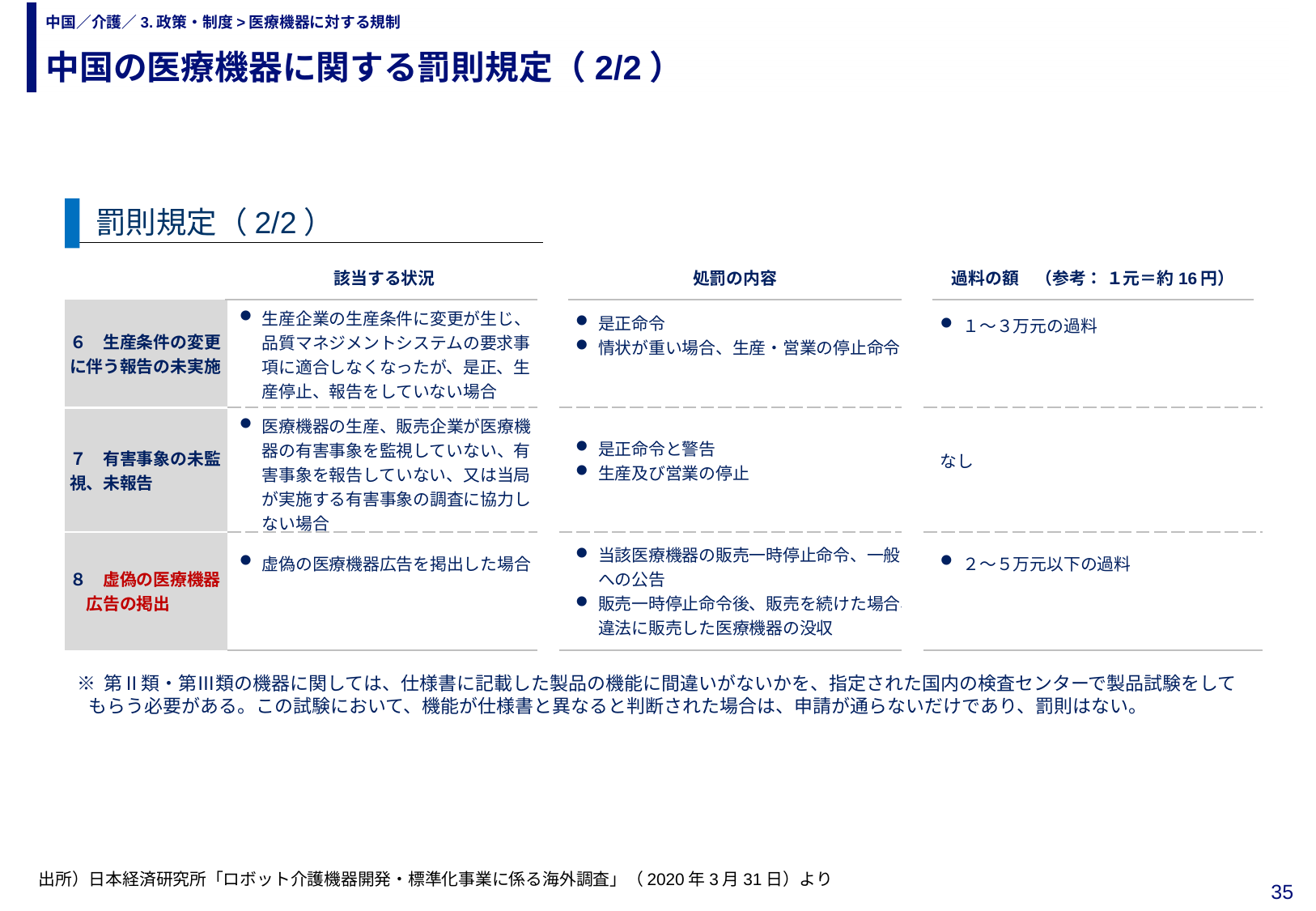

中国の医療機器に関する罰則規定（2/2）
# 中国／介護／3.政策・制度>医療機器に対する規制
罰則規定（2/2）

|  | 該当する状況 |  | 処罰の内容 |  | 過料の額　（参考： １元＝約16円） |
| --- | --- | --- | --- | --- | --- |
| ６　生産条件の変更に伴う報告の未実施 | 生産企業の生産条件に変更が生じ、品質マネジメントシステムの要求事項に適合しなくなったが、是正、生産停止、報告をしていない場合 |  | 是正命令 情状が重い場合、生産・営業の停止命令 |  | １～３万元の過料 |
| ７　有害事象の未監視、未報告 | 医療機器の生産、販売企業が医療機器の有害事象を監視していない、有害事象を報告していない、又は当局が実施する有害事象の調査に協力しない場合 |  | 是正命令と警告 生産及び営業の停止 |  | なし |
| ８　虚偽の医療機器 　広告の掲出 | 虚偽の医療機器広告を掲出した場合 |  | 当該医療機器の販売一時停止命令、一般への公告 販売一時停止命令後、販売を続けた場合、違法に販売した医療機器の没収 |  | ２～５万元以下の過料 |
※ 第Ⅱ類・第Ⅲ類の機器に関しては、仕様書に記載した製品の機能に間違いがないかを、指定された国内の検査センターで製品試験をしてもらう必要がある。この試験において、機能が仕様書と異なると判断された場合は、申請が通らないだけであり、罰則はない。
出所）日本経済研究所「ロボット介護機器開発・標準化事業に係る海外調査」（2020年3月31日）より